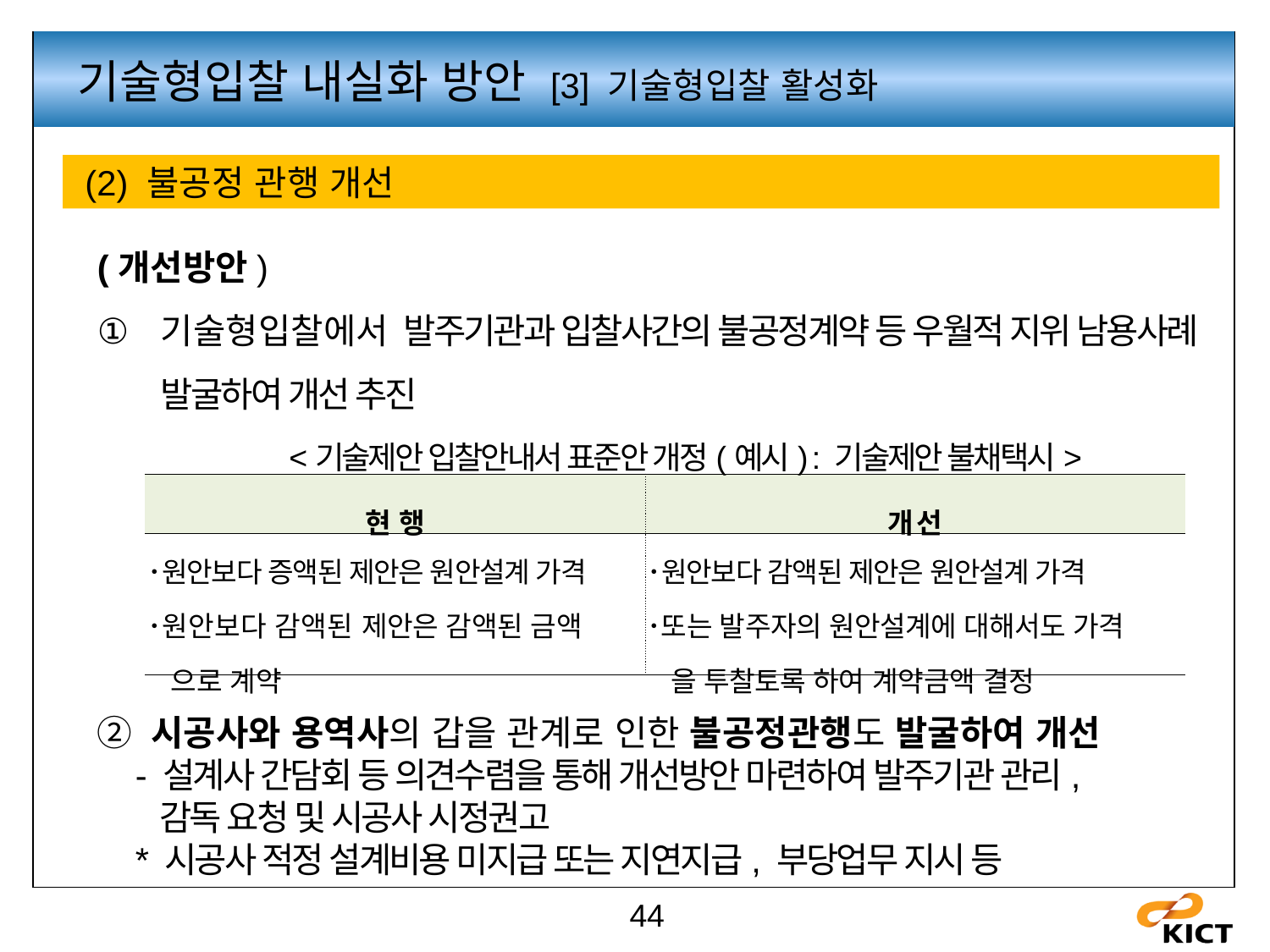

기술형입찰 내실화 방안 [3] 기술형입찰 활성화
 (2) 불공정 관행 개선
(개선방안)
기술형입찰에서  발주기관과 입찰사간의 불공정계약 등 우월적 지위 남용사례 발굴하여 개선 추진
<기술제안 입찰안내서 표준안 개정(예시) : 기술제안 불채택시>
| 현 행 | 개 선 |
| --- | --- |
| ･원안보다 증액된 제안은 원안설계 가격 ･원안보다 감액된 제안은 감액된 금액 으로 계약 | ･원안보다 감액된 제안은 원안설계 가격 ･또는 발주자의 원안설계에 대해서도 가격 을 투찰토록 하여 계약금액 결정 |
② 시공사와 용역사의 갑을 관계로 인한 불공정관행도 발굴하여 개선
     - 설계사 간담회 등 의견수렴을 통해 개선방안 마련하여 발주기관 관리,
       감독 요청 및 시공사 시정권고
     * 시공사 적정 설계비용 미지급 또는 지연지급, 부당업무 지시 등
44